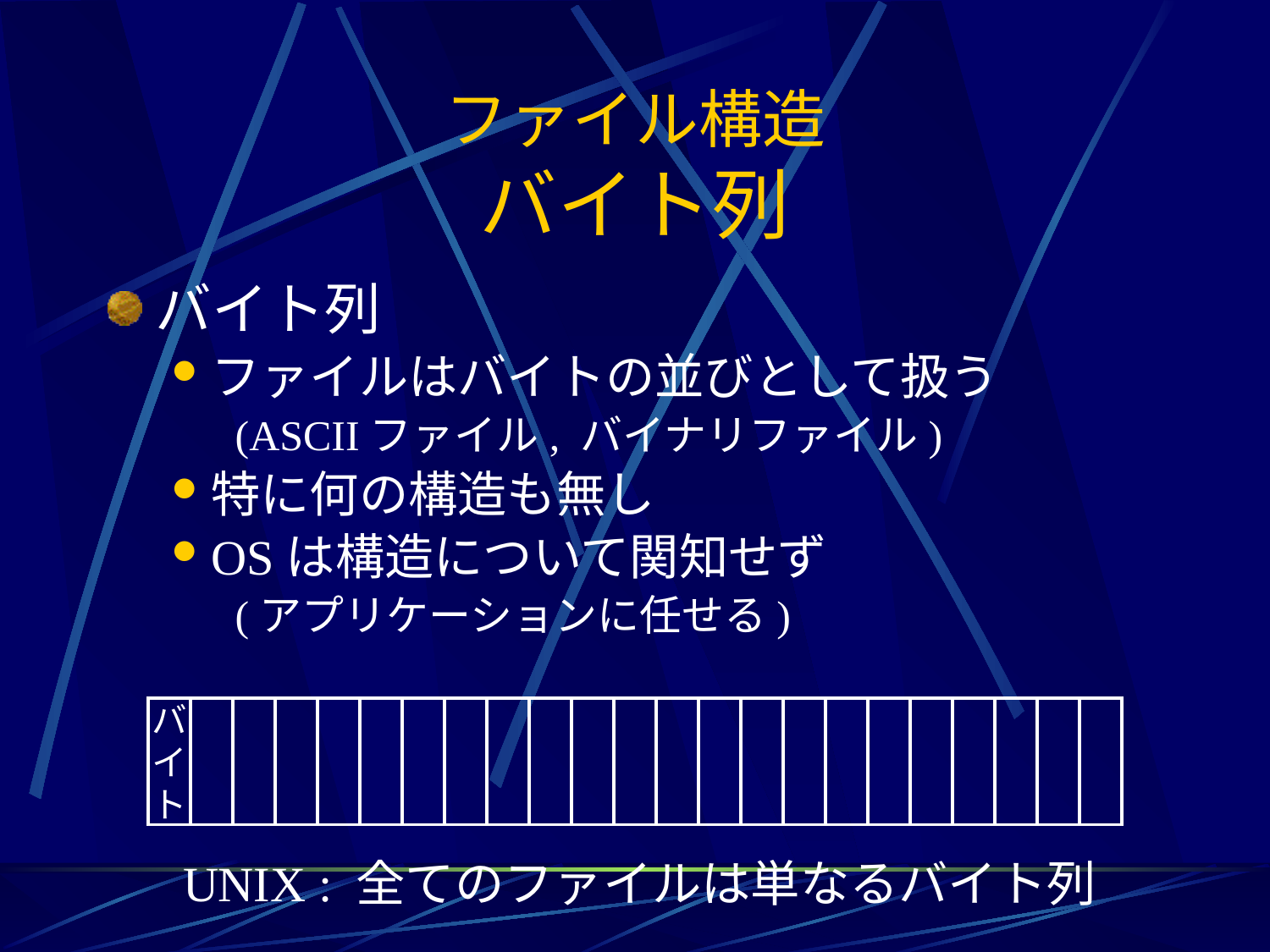

# ファイル構造 バイト列
バイト列
ファイルはバイトの並びとして扱う
(ASCIIファイル, バイナリファイル)
特に何の構造も無し
OSは構造について関知せず
(アプリケーションに任せる)

バ
イ
ト

UNIX : 全てのファイルは単なるバイト列